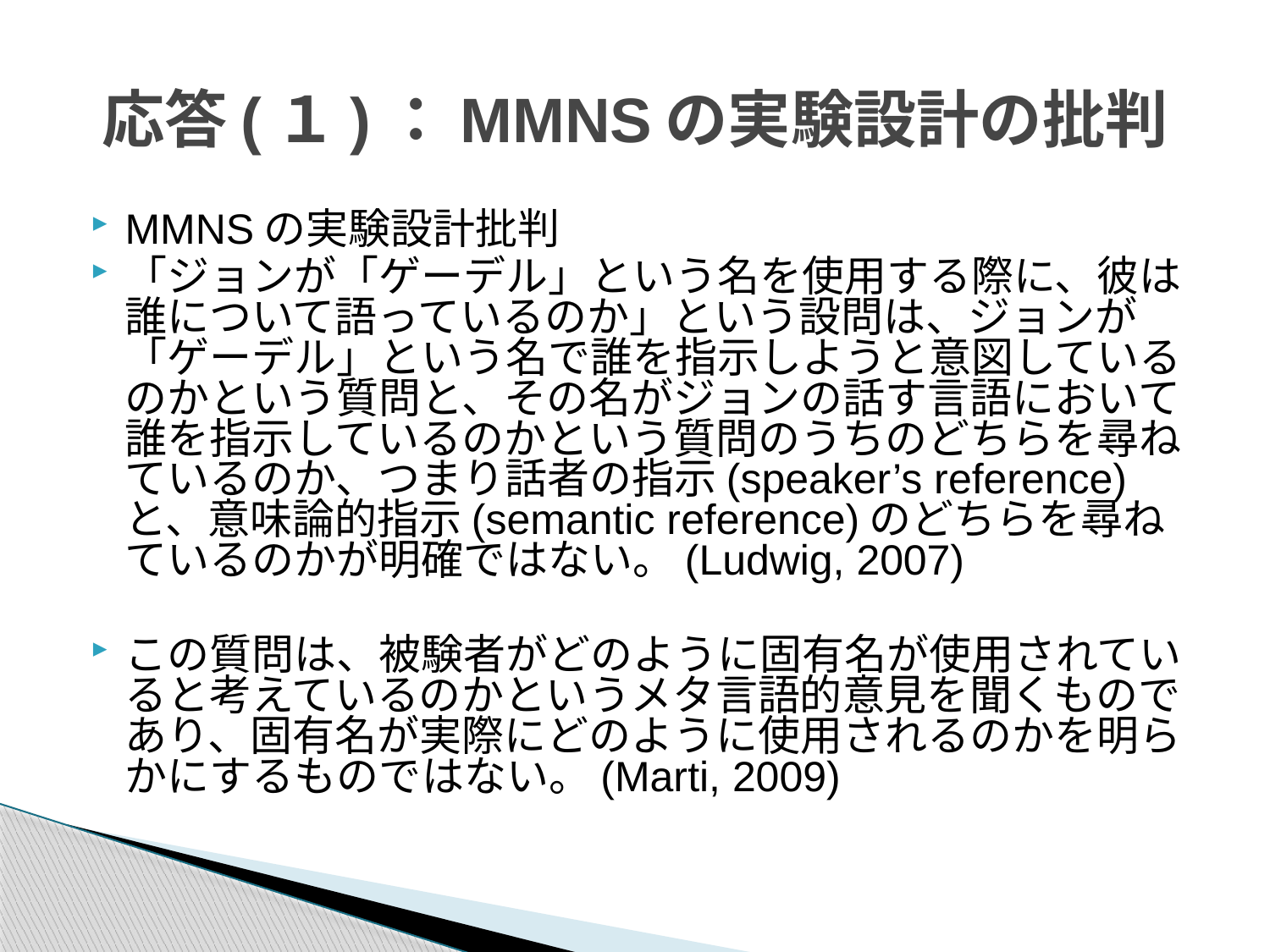

# 応答(１)：MMNSの実験設計の批判
MMNSの実験設計批判
「ジョンが「ゲーデル」という名を使用する際に、彼は誰について語っているのか」という設問は、ジョンが「ゲーデル」という名で誰を指示しようと意図しているのかという質問と、その名がジョンの話す言語において誰を指示しているのかという質問のうちのどちらを尋ねているのか、つまり話者の指示(speaker’s reference)と、意味論的指示(semantic reference)のどちらを尋ねているのかが明確ではない。(Ludwig, 2007)

この質問は、被験者がどのように固有名が使用されていると考えているのかというメタ言語的意見を聞くものであり、固有名が実際にどのように使用されるのかを明らかにするものではない。(Marti, 2009)